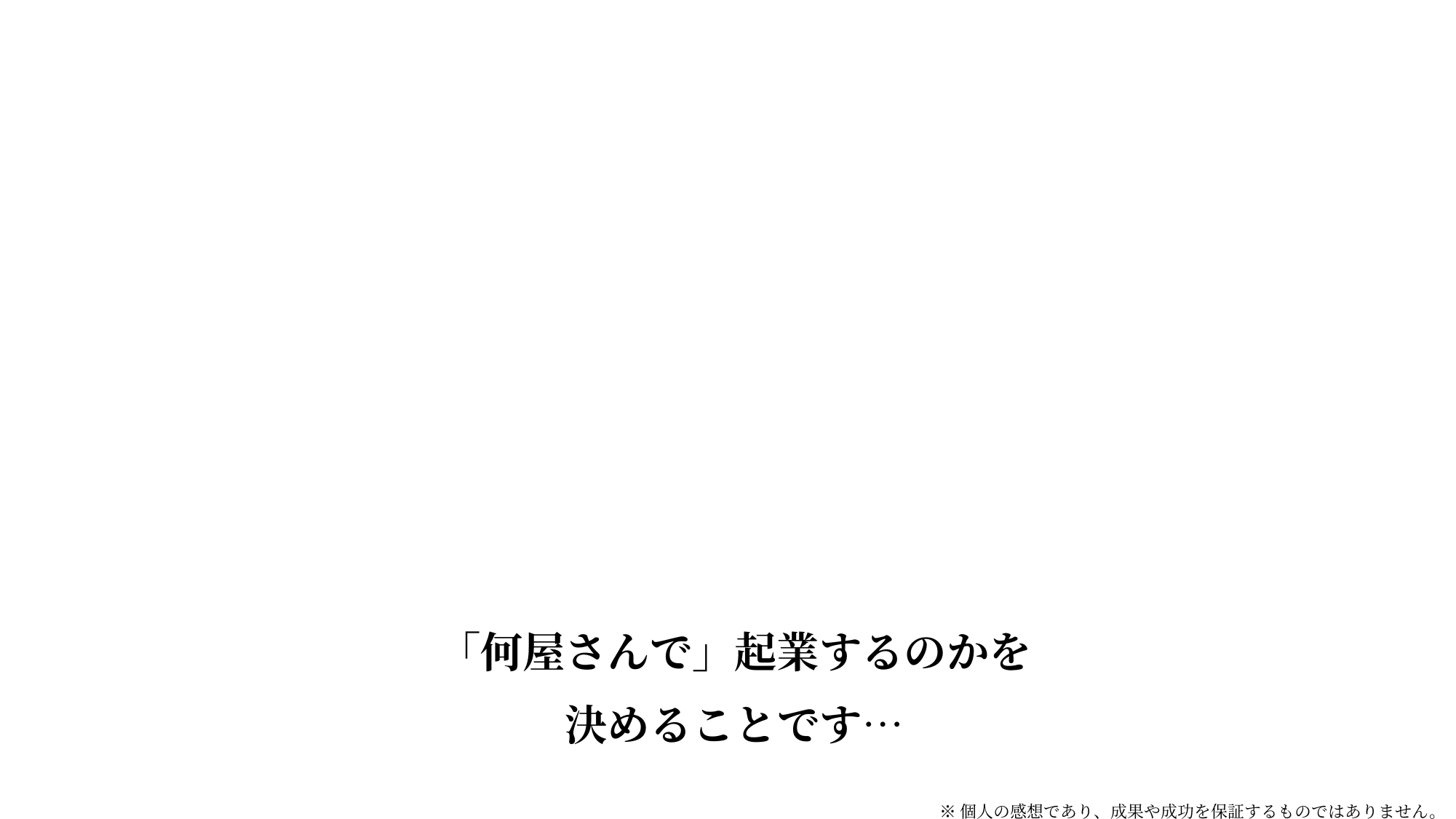

「何屋さんで」起業するのかを
決めることです…
※個人の感想であり、成果や成功を保証するものではありません。